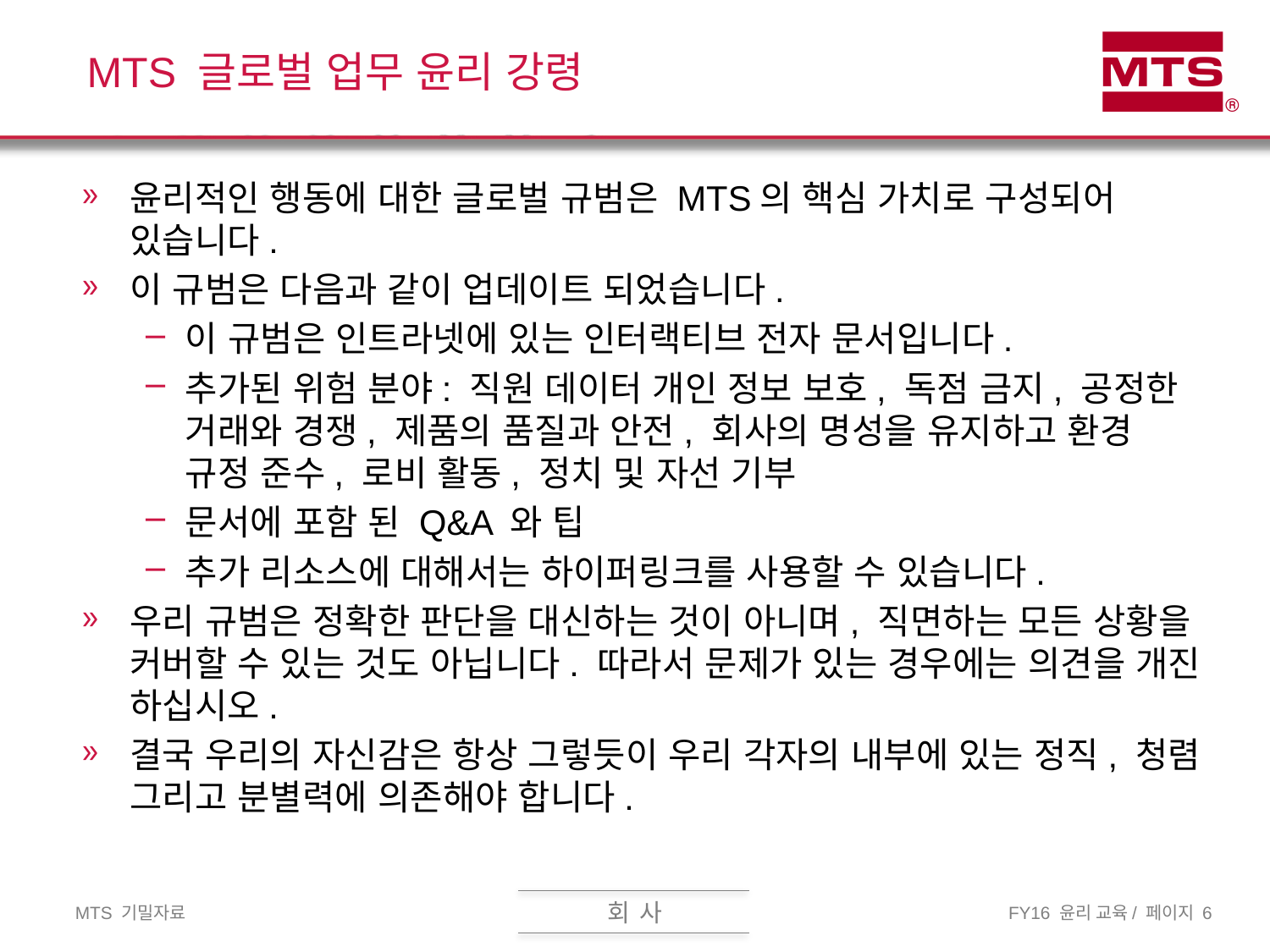

# MTS 글로벌 업무 윤리 강령
윤리적인 행동에 대한 글로벌 규범은 MTS의 핵심 가치로 구성되어 있습니다.
이 규범은 다음과 같이 업데이트 되었습니다.
이 규범은 인트라넷에 있는 인터랙티브 전자 문서입니다.
추가된 위험 분야: 직원 데이터 개인 정보 보호, 독점 금지, 공정한 거래와 경쟁, 제품의 품질과 안전, 회사의 명성을 유지하고 환경 규정 준수, 로비 활동, 정치 및 자선 기부
문서에 포함 된 Q&A 와 팁
추가 리소스에 대해서는 하이퍼링크를 사용할 수 있습니다.
우리 규범은 정확한 판단을 대신하는 것이 아니며, 직면하는 모든 상황을 커버할 수 있는 것도 아닙니다. 따라서 문제가 있는 경우에는 의견을 개진 하십시오.
결국 우리의 자신감은 항상 그렇듯이 우리 각자의 내부에 있는 정직, 청렴 그리고 분별력에 의존해야 합니다.